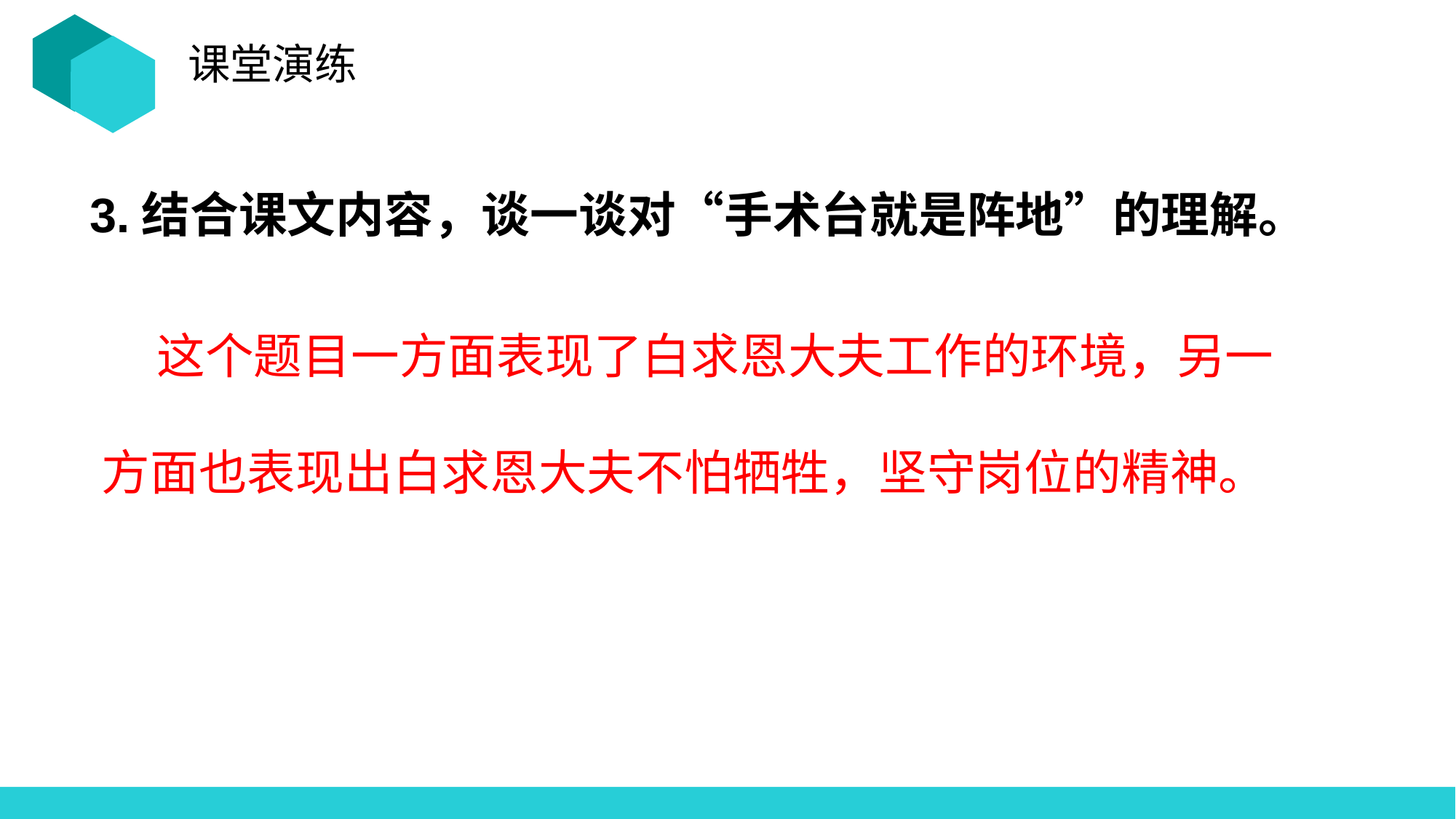

课堂演练
    3.结合课文内容，谈一谈对“手术台就是阵地”的理解。
    这个题目一方面表现了白求恩大夫工作的环境，另一方面也表现出白求恩大夫不怕牺牲，坚守岗位的精神。